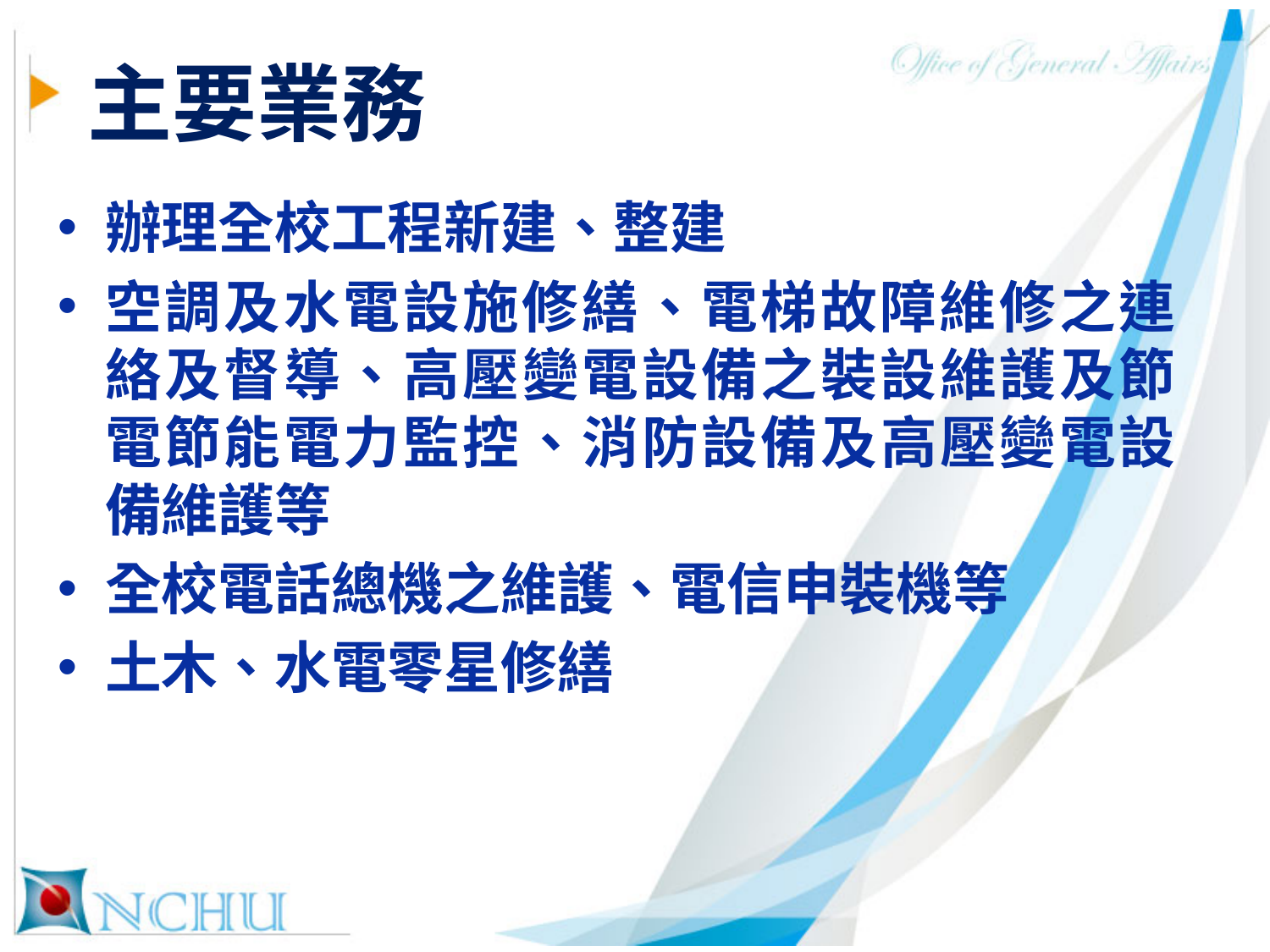

# 主要業務
辦理全校工程新建、整建
空調及水電設施修繕、電梯故障維修之連絡及督導、高壓變電設備之裝設維護及節電節能電力監控、消防設備及高壓變電設備維護等
全校電話總機之維護、電信申裝機等
土木、水電零星修繕